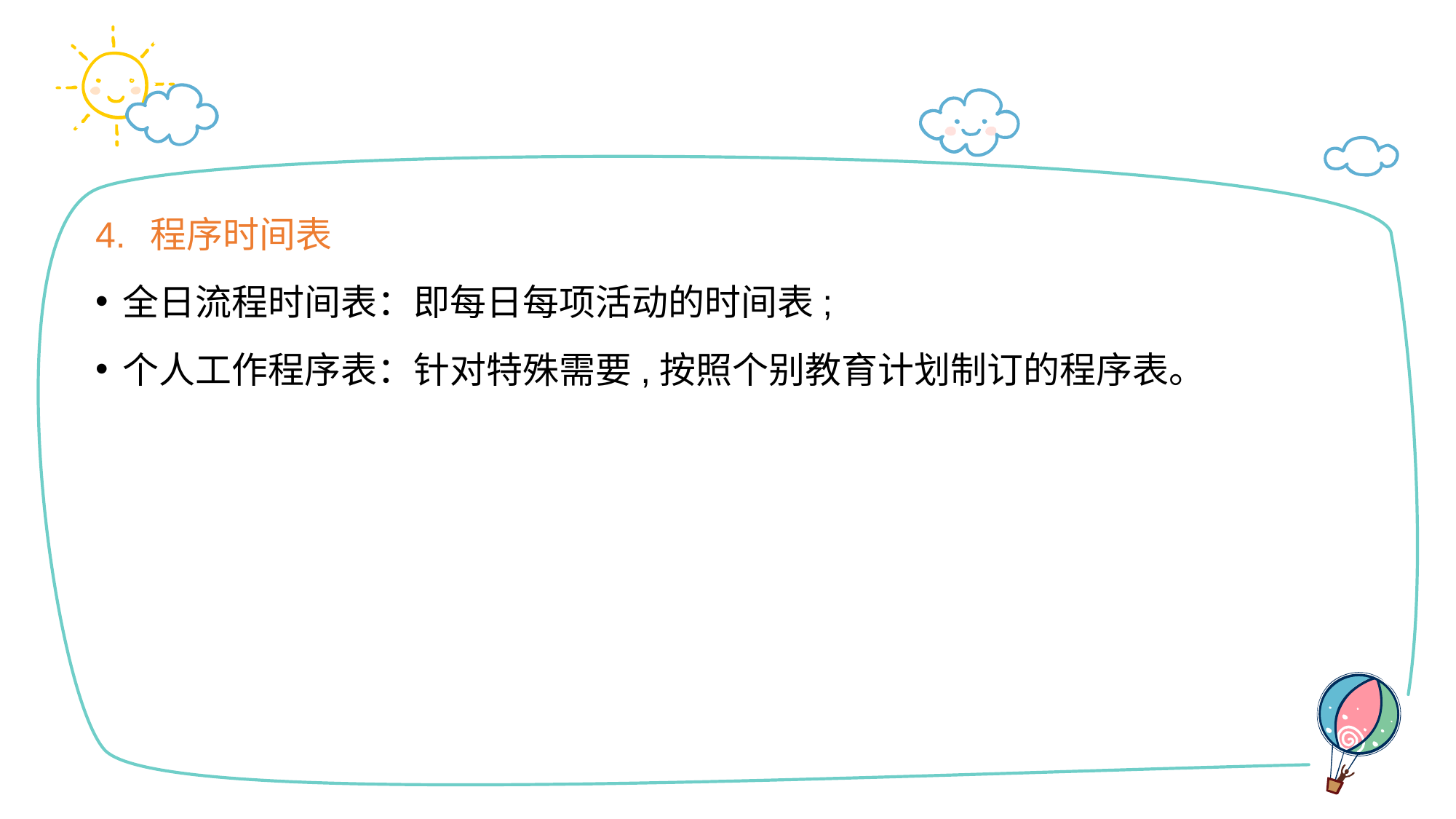

#
程序时间表
全日流程时间表：即每日每项活动的时间表;
个人工作程序表：针对特殊需要,按照个别教育计划制订的程序表。